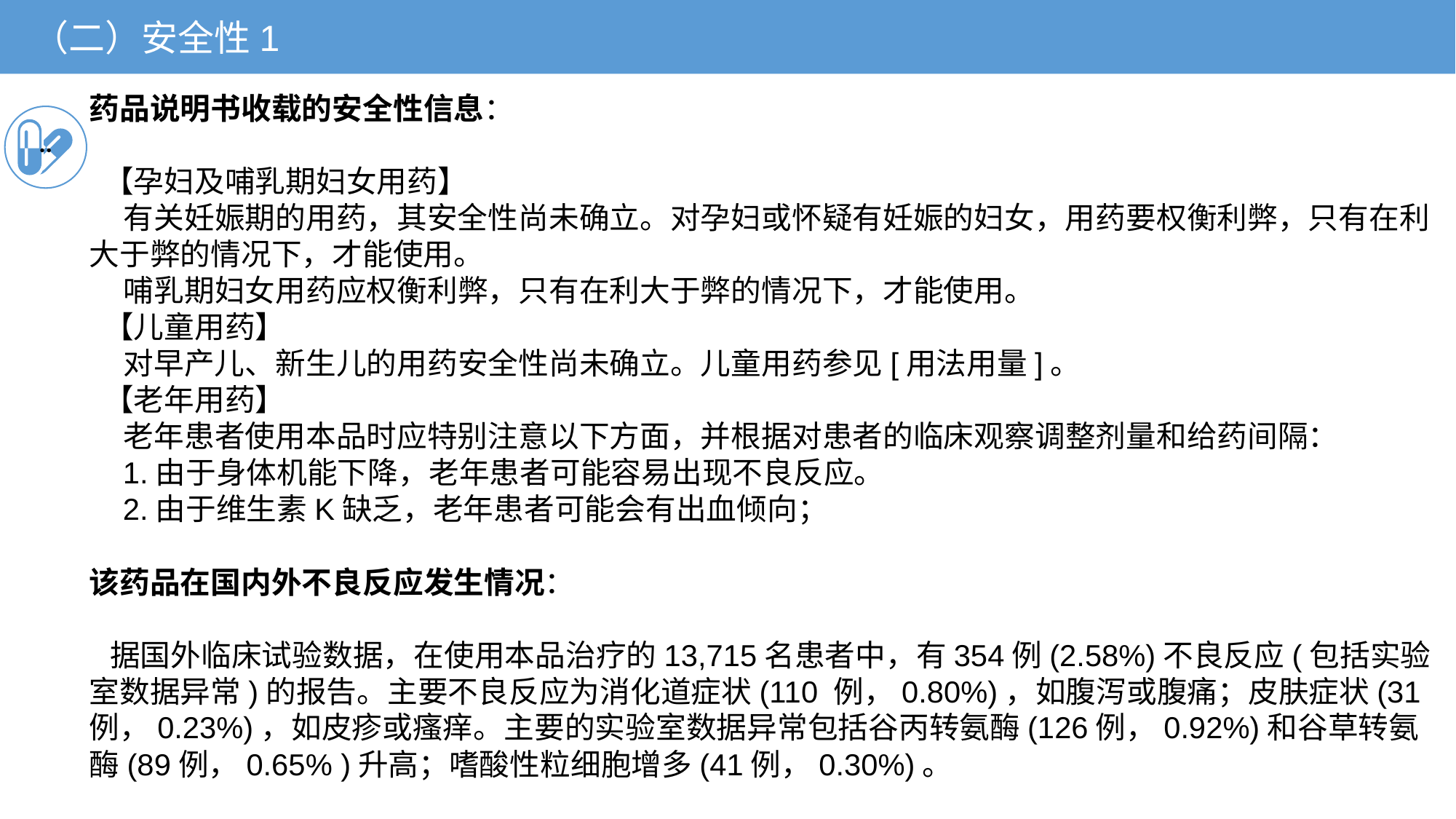

（二）安全性1
药品说明书收载的安全性信息：

 【孕妇及哺乳期妇女用药】
    有关妊娠期的用药，其安全性尚未确立。对孕妇或怀疑有妊娠的妇女，用药要权衡利弊，只有在利大于弊的情况下，才能使用。
    哺乳期妇女用药应权衡利弊，只有在利大于弊的情况下，才能使用。
 【儿童用药】
    对早产儿、新生儿的用药安全性尚未确立。儿童用药参见[用法用量]。
 【老年用药】
    老年患者使用本品时应特别注意以下方面，并根据对患者的临床观察调整剂量和给药间隔：
    1.由于身体机能下降，老年患者可能容易出现不良反应。
    2.由于维生素K缺乏，老年患者可能会有出血倾向；

该药品在国内外不良反应发生情况：

  据国外临床试验数据，在使用本品治疗的13,715名患者中，有354例(2.58%)不良反应(包括实验室数据异常)的报告。主要不良反应为消化道症状(110 例，0.80%)，如腹泻或腹痛；皮肤症状(31例，0.23%)，如皮疹或瘙痒。主要的实验室数据异常包括谷丙转氨酶(126例，0.92%)和谷草转氨酶(89例，0.65% )升高；嗜酸性粒细胞增多(41例，0.30%)。

··